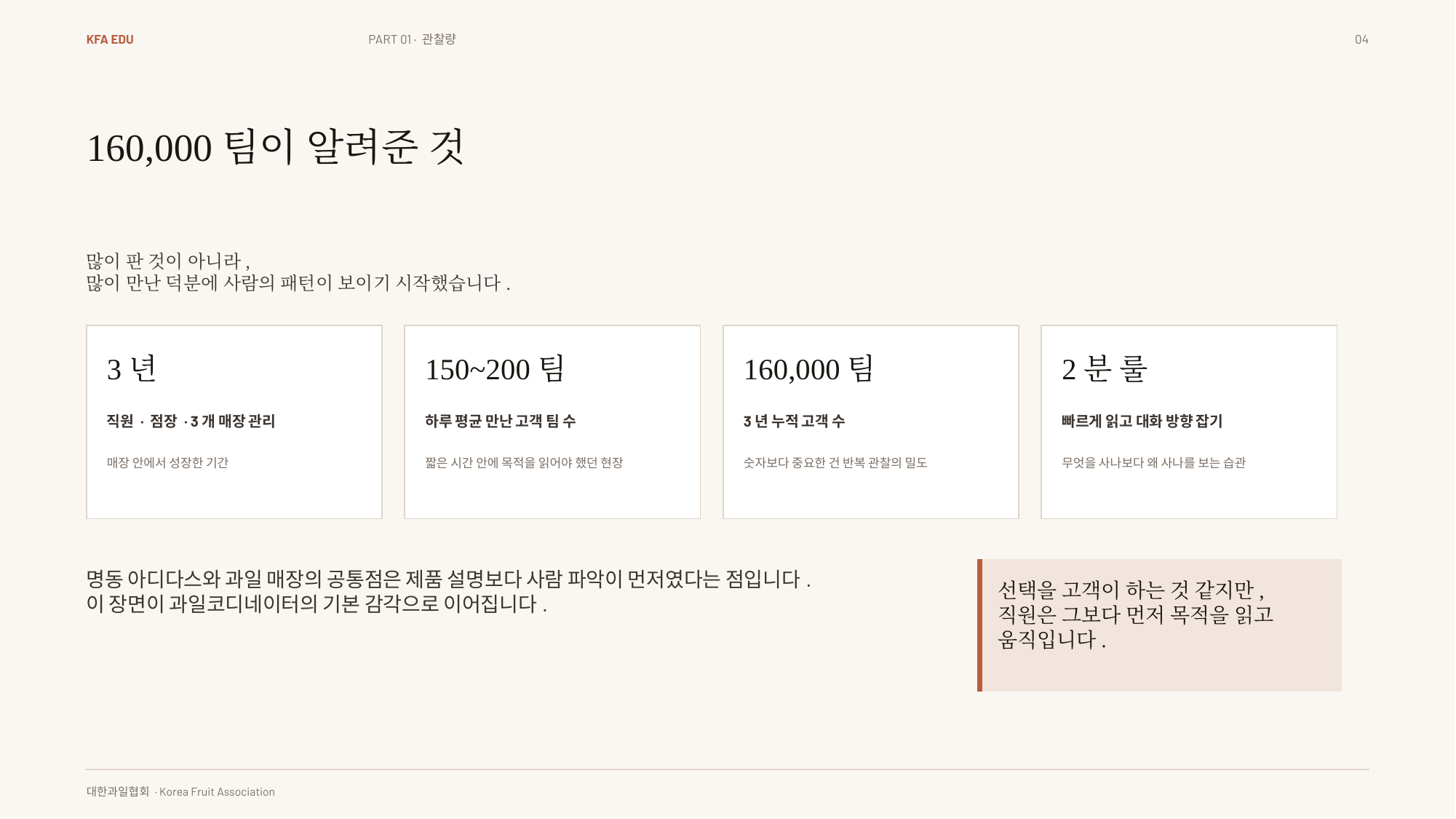

KFA EDU
PART 01 · 관찰량
04
160,000팀이 알려준 것
많이 판 것이 아니라,
많이 만난 덕분에 사람의 패턴이 보이기 시작했습니다.

3년
150~200팀
160,000팀
2분 룰
직원 · 점장 · 3개 매장 관리
하루 평균 만난 고객 팀 수
3년 누적 고객 수
빠르게 읽고 대화 방향 잡기
매장 안에서 성장한 기간
짧은 시간 안에 목적을 읽어야 했던 현장
숫자보다 중요한 건 반복 관찰의 밀도
무엇을 사나보다 왜 사나를 보는 습관

명동 아디다스와 과일 매장의 공통점은 제품 설명보다 사람 파악이 먼저였다는 점입니다.
이 장면이 과일코디네이터의 기본 감각으로 이어집니다.
선택을 고객이 하는 것 같지만,
직원은 그보다 먼저 목적을 읽고 움직입니다.

대한과일협회 · Korea Fruit Association